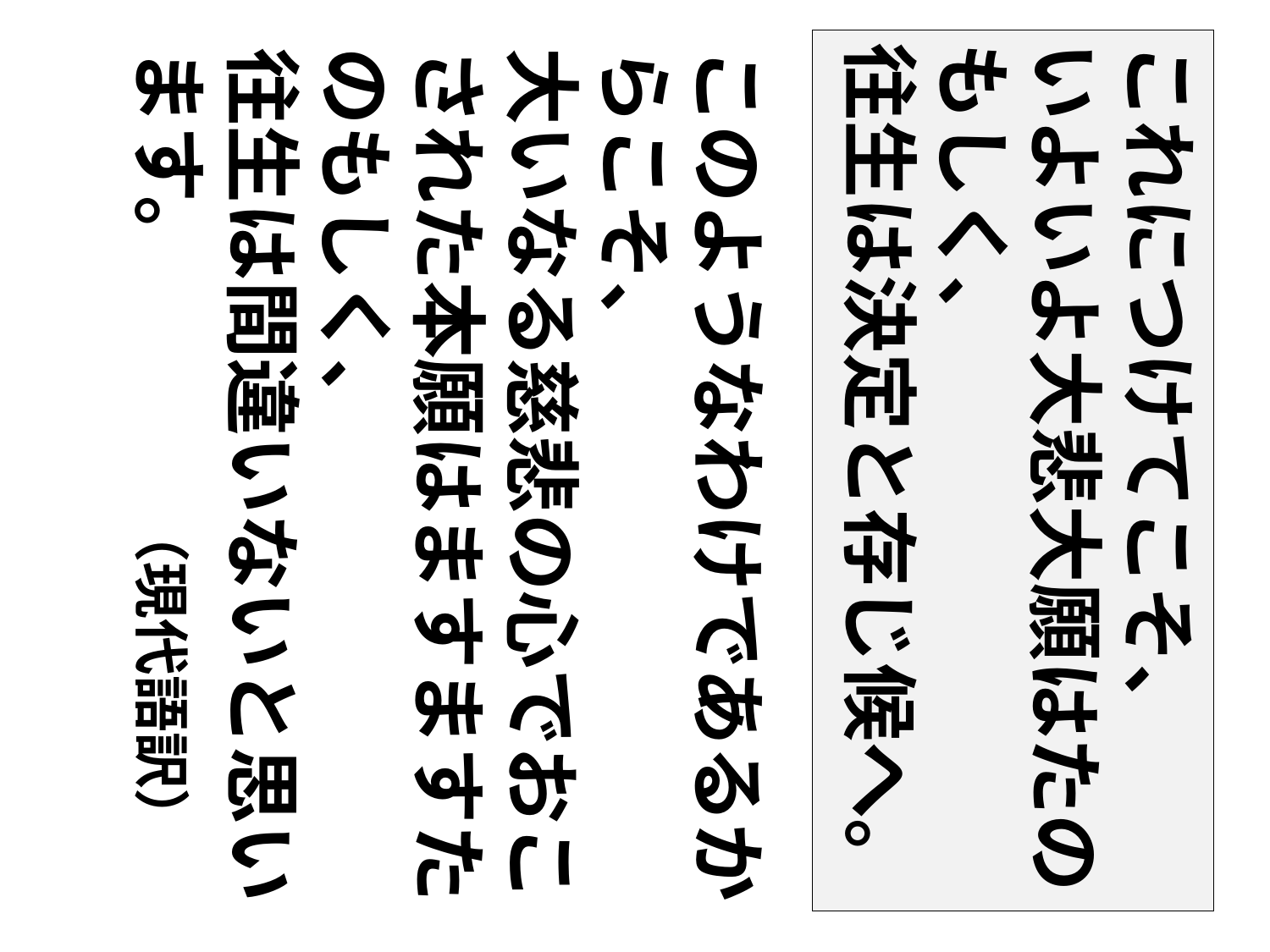

これにつけてこそ、
いよいよ大悲大願はたのもしく、
往生は決定と存じ候へ。
このようなわけであるからこそ、
大いなる慈悲の心でおこされた本願はますますたのもしく、
往生は間違いないと思います。　　　（現代語訳）